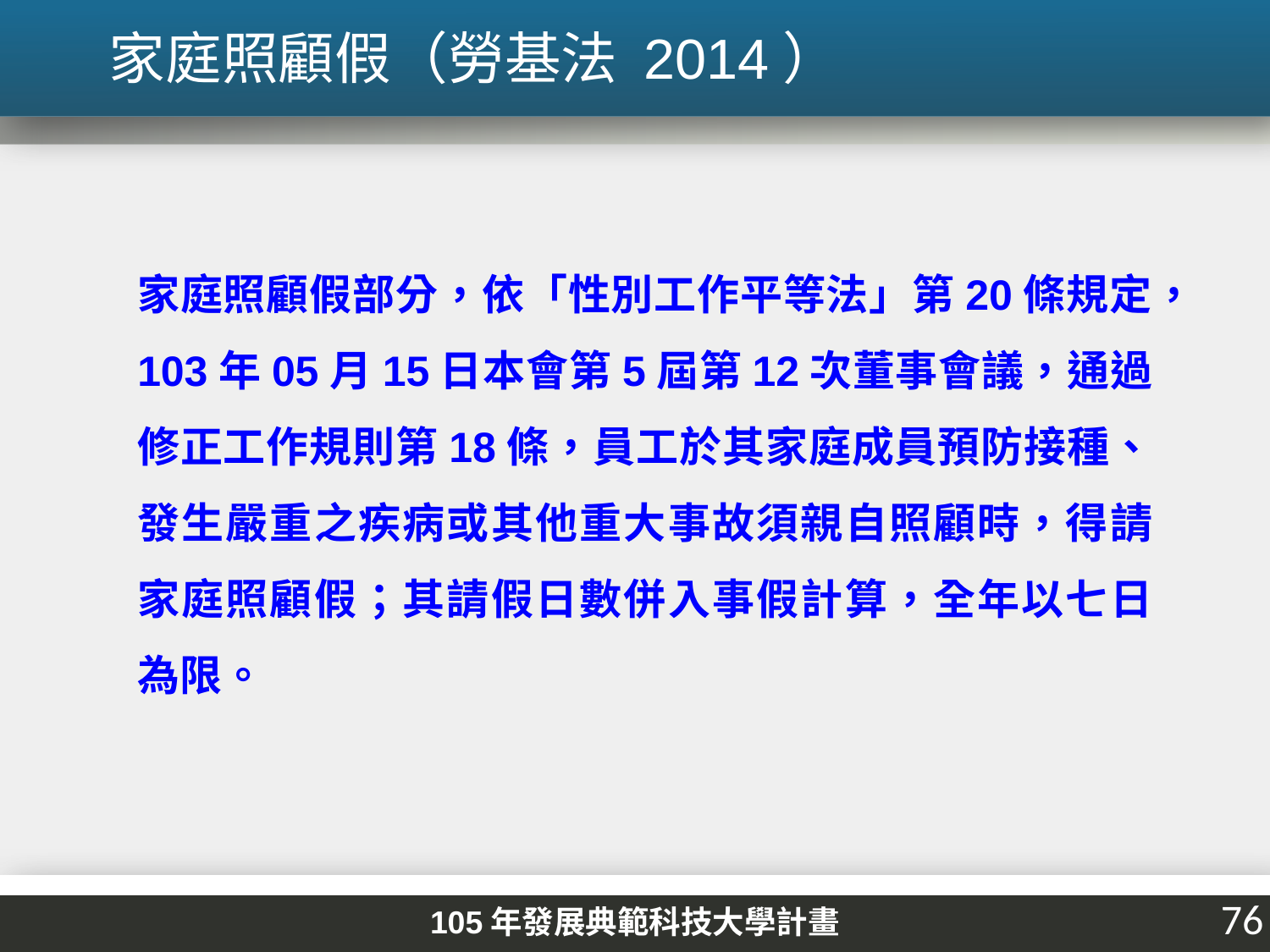

家庭照顧假（勞基法 2014）
家庭照顧假部分，依「性別工作平等法」第20條規定，103年05月15日本會第5屆第12次董事會議，通過修正工作規則第18條，員工於其家庭成員預防接種、發生嚴重之疾病或其他重大事故須親自照顧時，得請家庭照顧假；其請假日數併入事假計算，全年以七日為限。